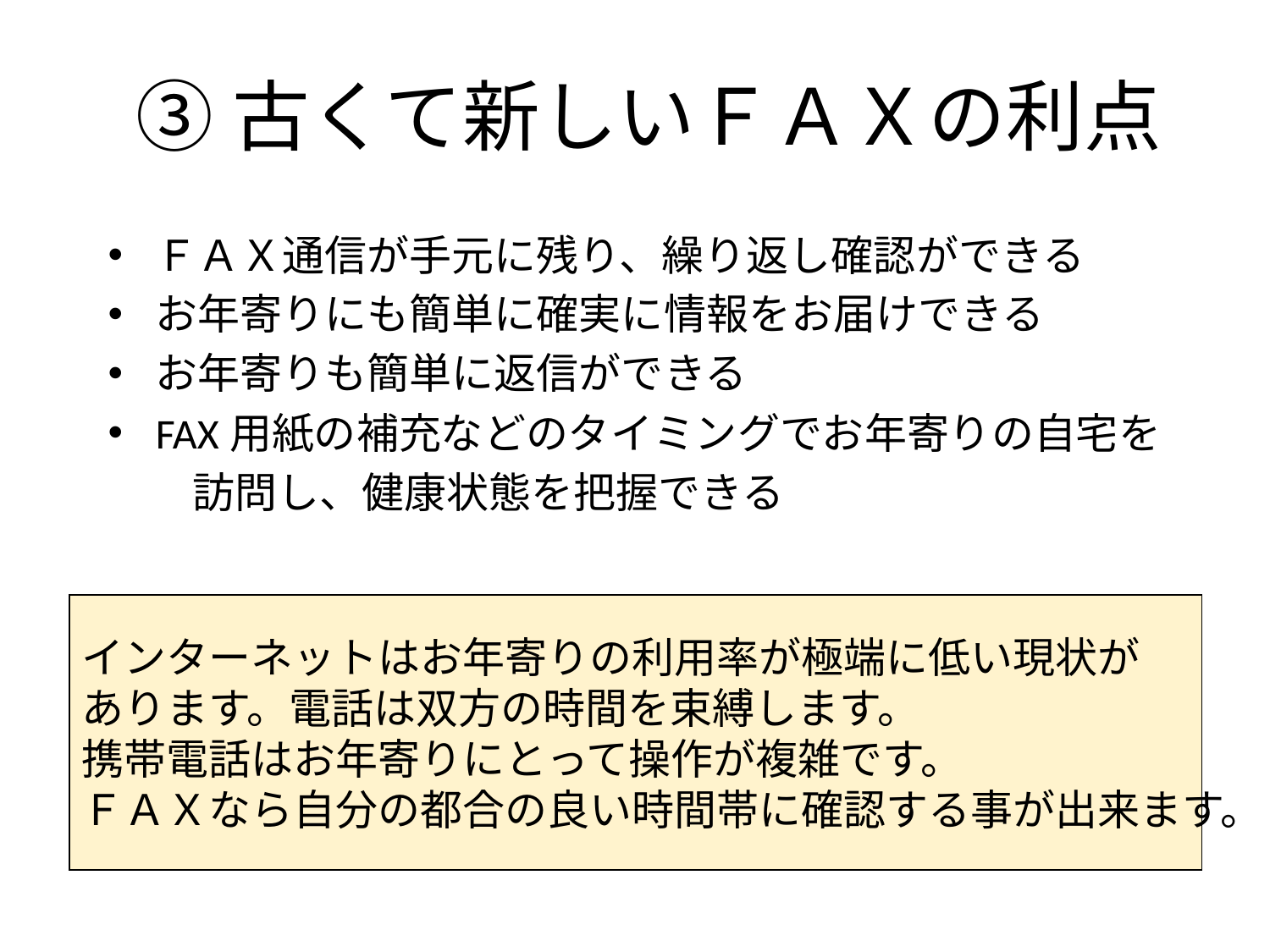

# ③古くて新しいＦＡＸの利点
ＦＡＸ通信が手元に残り、繰り返し確認ができる
お年寄りにも簡単に確実に情報をお届けできる
お年寄りも簡単に返信ができる
FAX用紙の補充などのタイミングでお年寄りの自宅を
　　訪問し、健康状態を把握できる

インターネットはお年寄りの利用率が極端に低い現状が
あります。電話は双方の時間を束縛します。
携帯電話はお年寄りにとって操作が複雑です。
ＦＡＸなら自分の都合の良い時間帯に確認する事が出来ます。